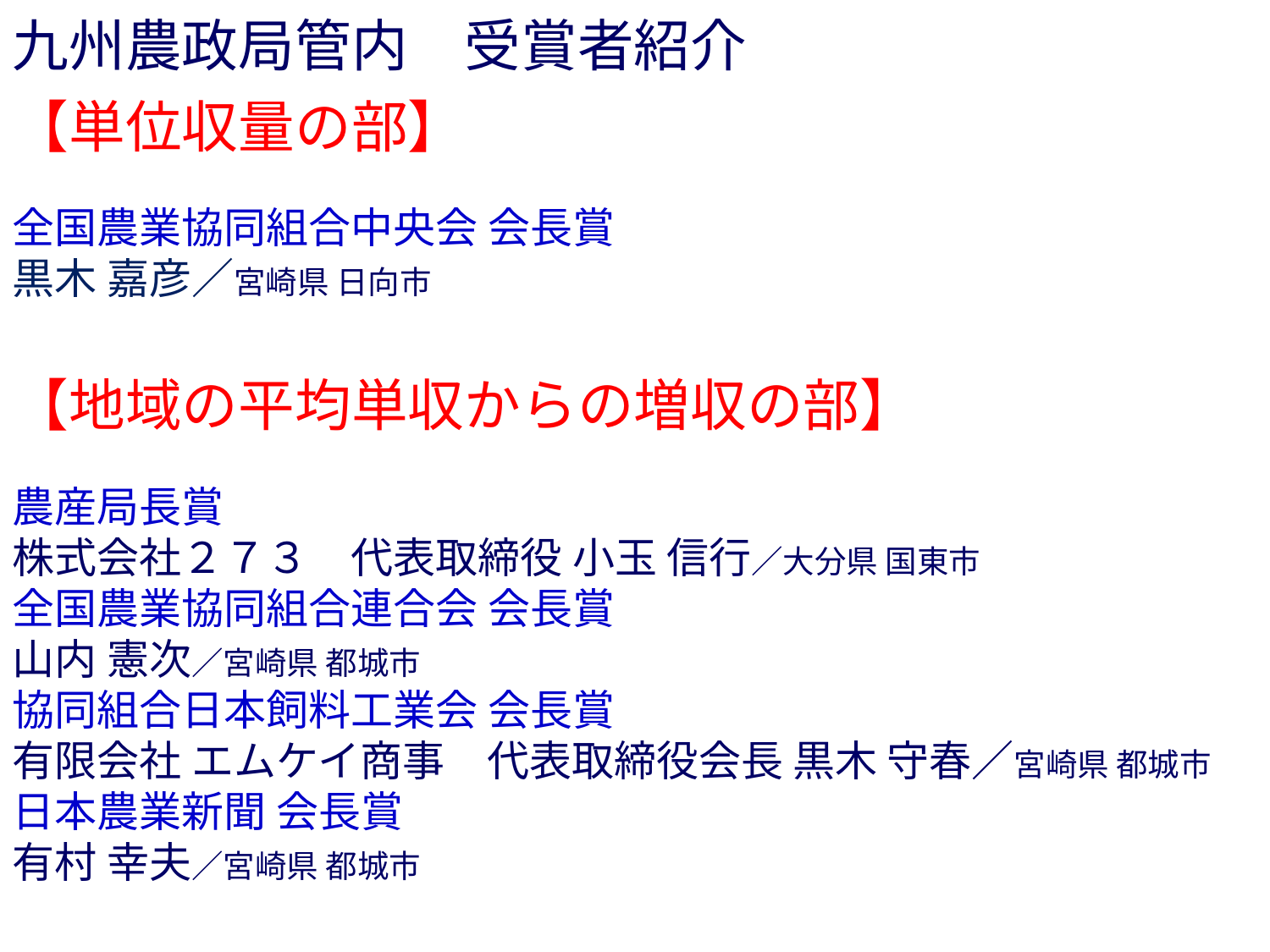

九州農政局管内　受賞者紹介
【単位収量の部】

全国農業協同組合中央会 会長賞
黒木 嘉彦／宮崎県 日向市

【地域の平均単収からの増収の部】

農産局長賞
株式会社２７３　代表取締役 小玉 信行／大分県 国東市
全国農業協同組合連合会 会長賞
山内 憲次／宮崎県 都城市
協同組合日本飼料工業会 会長賞
有限会社 エムケイ商事　代表取締役会長 黒木 守春／宮崎県 都城市
日本農業新聞 会長賞
有村 幸夫／宮崎県 都城市